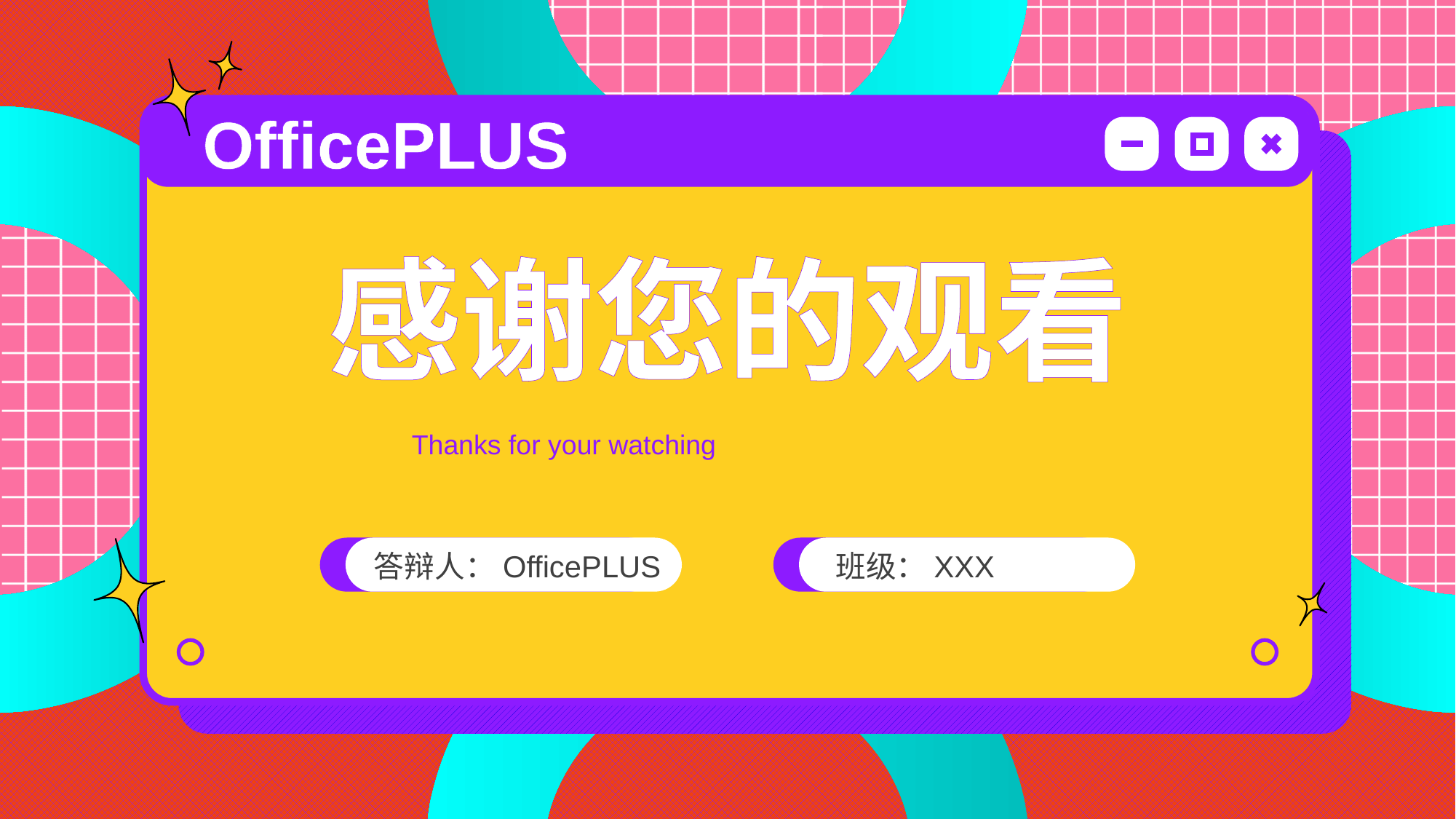

OfficePLUS
感谢您的观看
Thanks for your watching

答辩人：OfficePLUS
班级：XXX